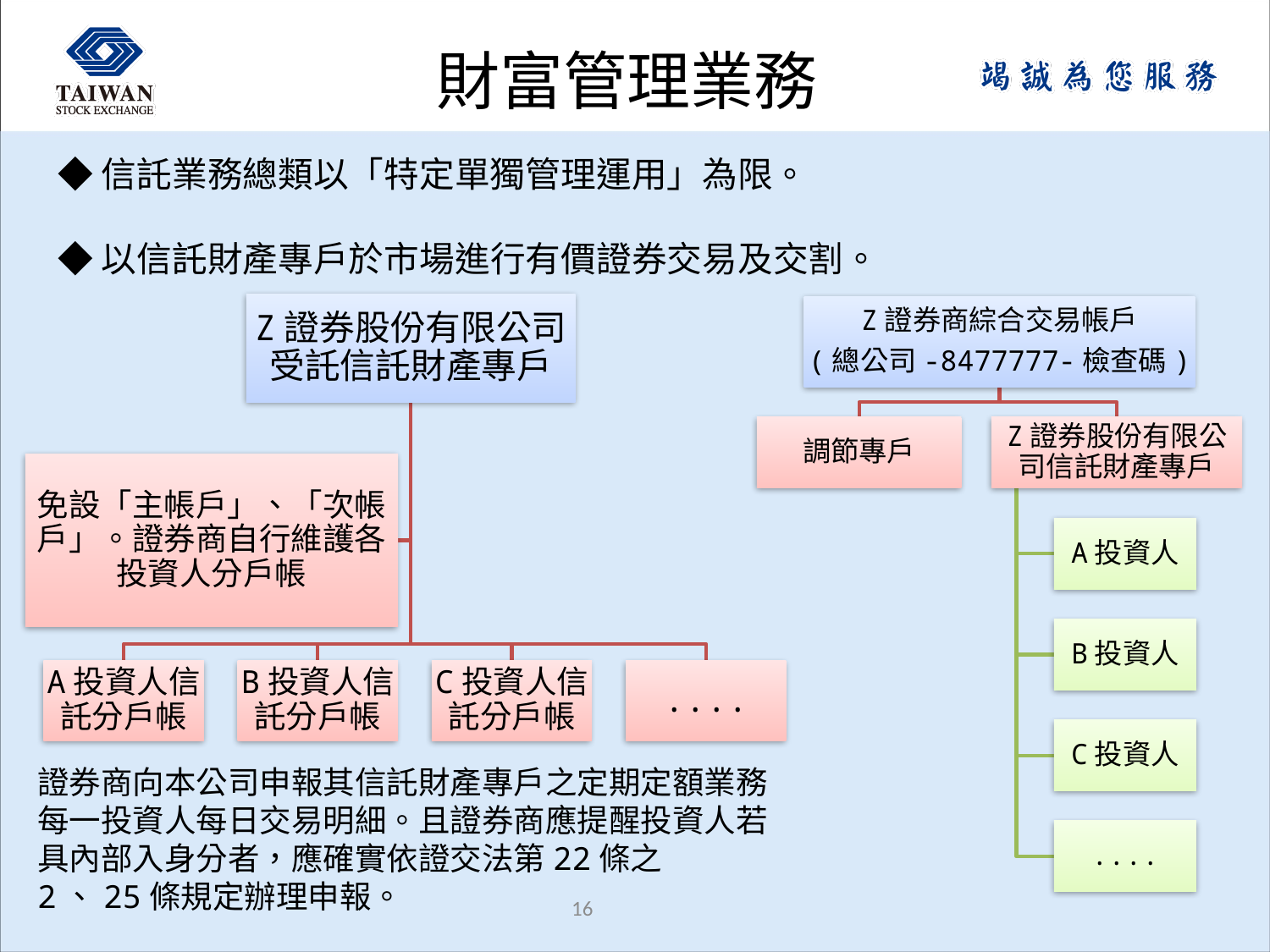

# 財富管理業務
◆信託業務總類以「特定單獨管理運用」為限。

◆以信託財產專戶於市場進行有價證券交易及交割。
Z證券股份有限公司受託信託財產專戶
A投資人信託分戶帳
B投資人信託分戶帳
C投資人信託分戶帳
....
免設「主帳戶」、「次帳戶」。證券商自行維護各投資人分戶帳
Z證券商綜合交易帳戶
(總公司-8477777-檢查碼)
調節專戶
Z證券股份有限公司信託財產專戶
A投資人
B投資人
C投資人
....
證券商向本公司申報其信託財產專戶之定期定額業務每一投資人每日交易明細。且證券商應提醒投資人若具內部入身分者，應確實依證交法第22條之2、25條規定辦理申報。
16